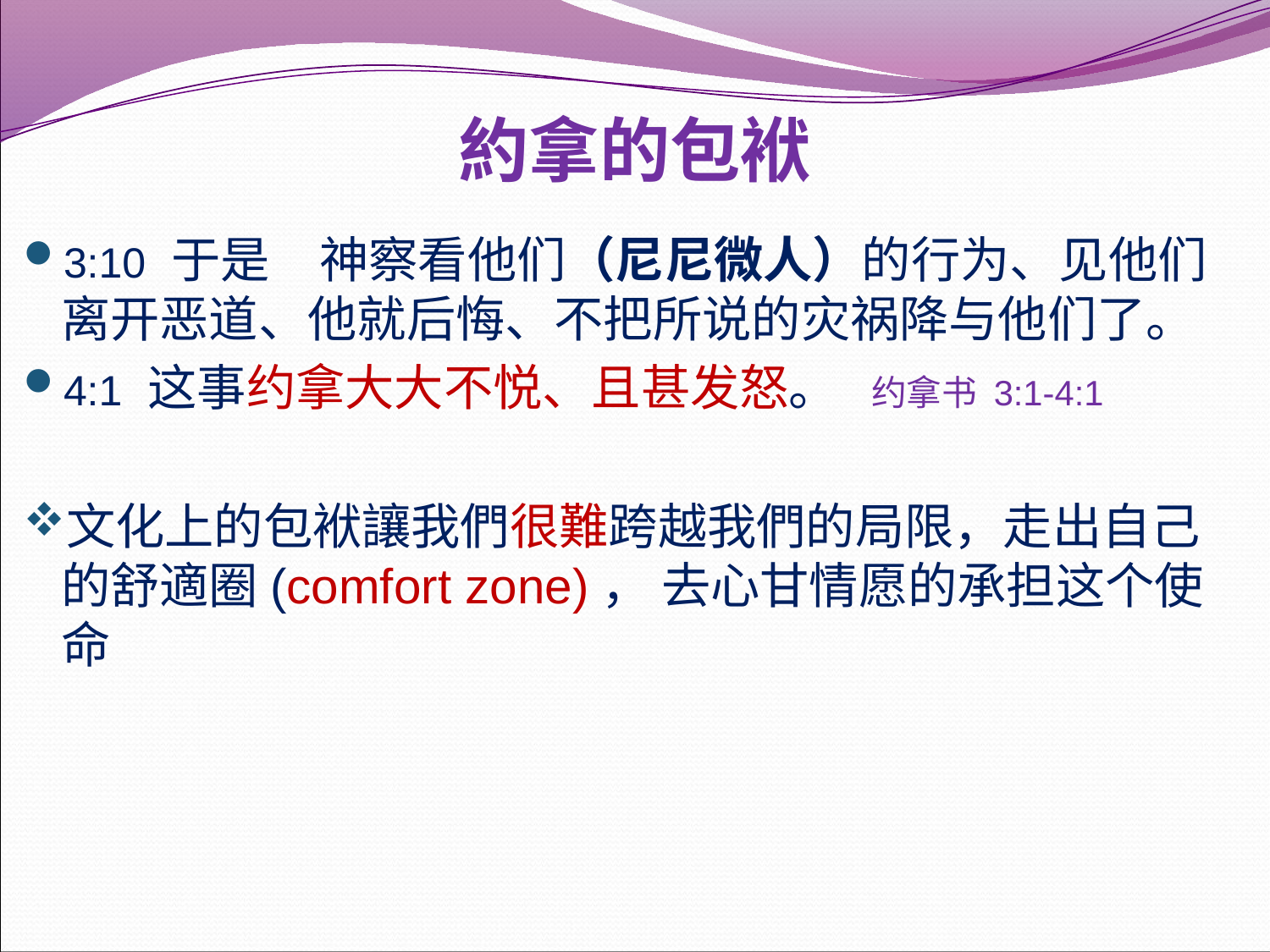

# 約拿的包袱
3:10 于是　神察看他们（尼尼微人）的行为、见他们离开恶道、他就后悔、不把所说的灾祸降与他们了。
4:1 这事约拿大大不悦、且甚发怒。   约拿书 3:1-4:1

文化上的包袱讓我們很難跨越我們的局限，走出自己的舒適圈(comfort zone)， 去心甘情愿的承担这个使命